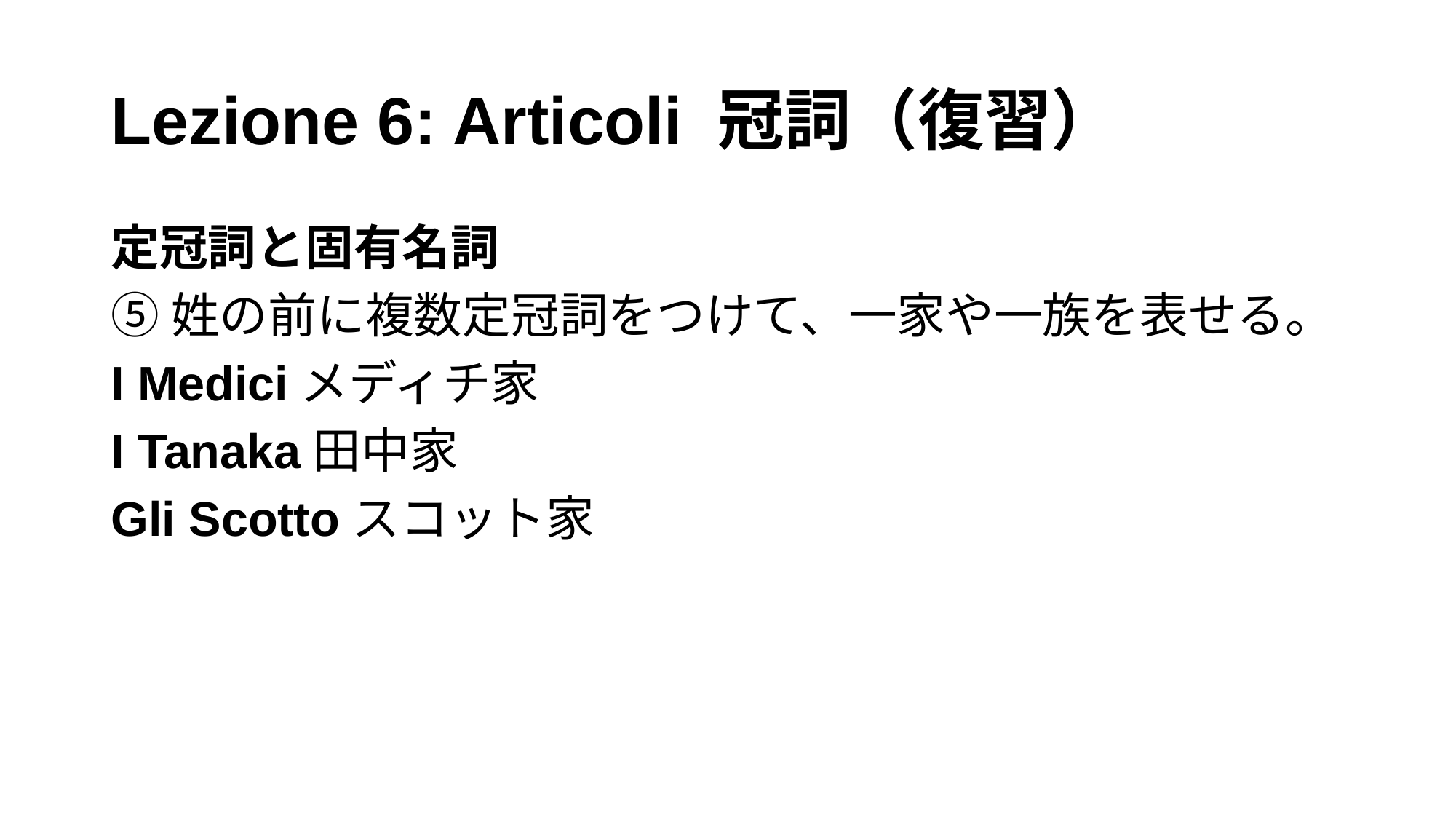

# Lezione 6: Articoli 冠詞（復習）
定冠詞と固有名詞
⑤姓の前に複数定冠詞をつけて、一家や一族を表せる。
I Mediciメディチ家
I Tanaka田中家
Gli Scottoスコット家